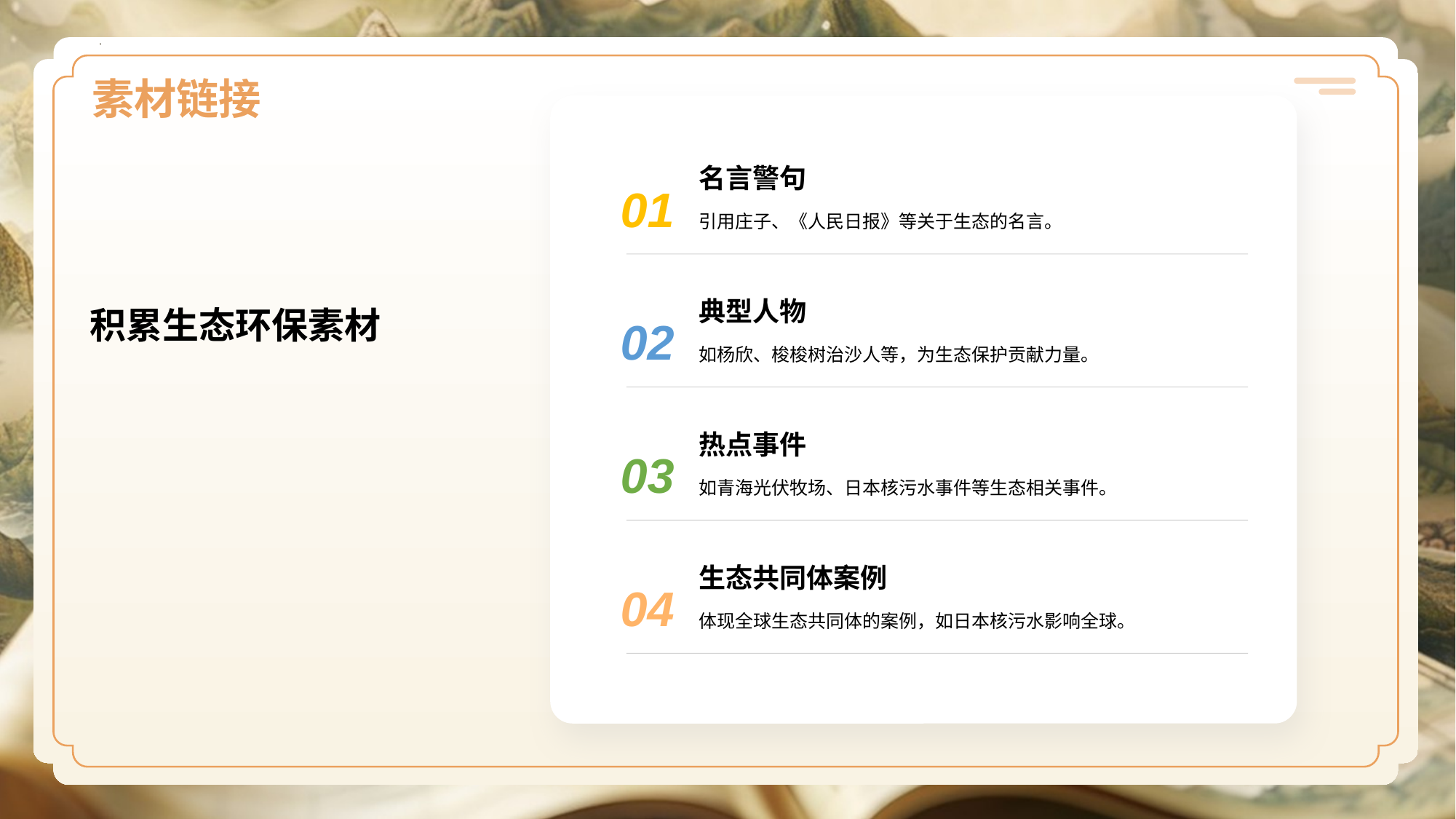

# 素材链接

名言警句
01
引用庄子、《人民日报》等关于生态的名言。
典型人物
02
如杨欣、梭梭树治沙人等，为生态保护贡献力量。
热点事件
03
如青海光伏牧场、日本核污水事件等生态相关事件。
生态共同体案例
04
体现全球生态共同体的案例，如日本核污水影响全球。
积累生态环保素材